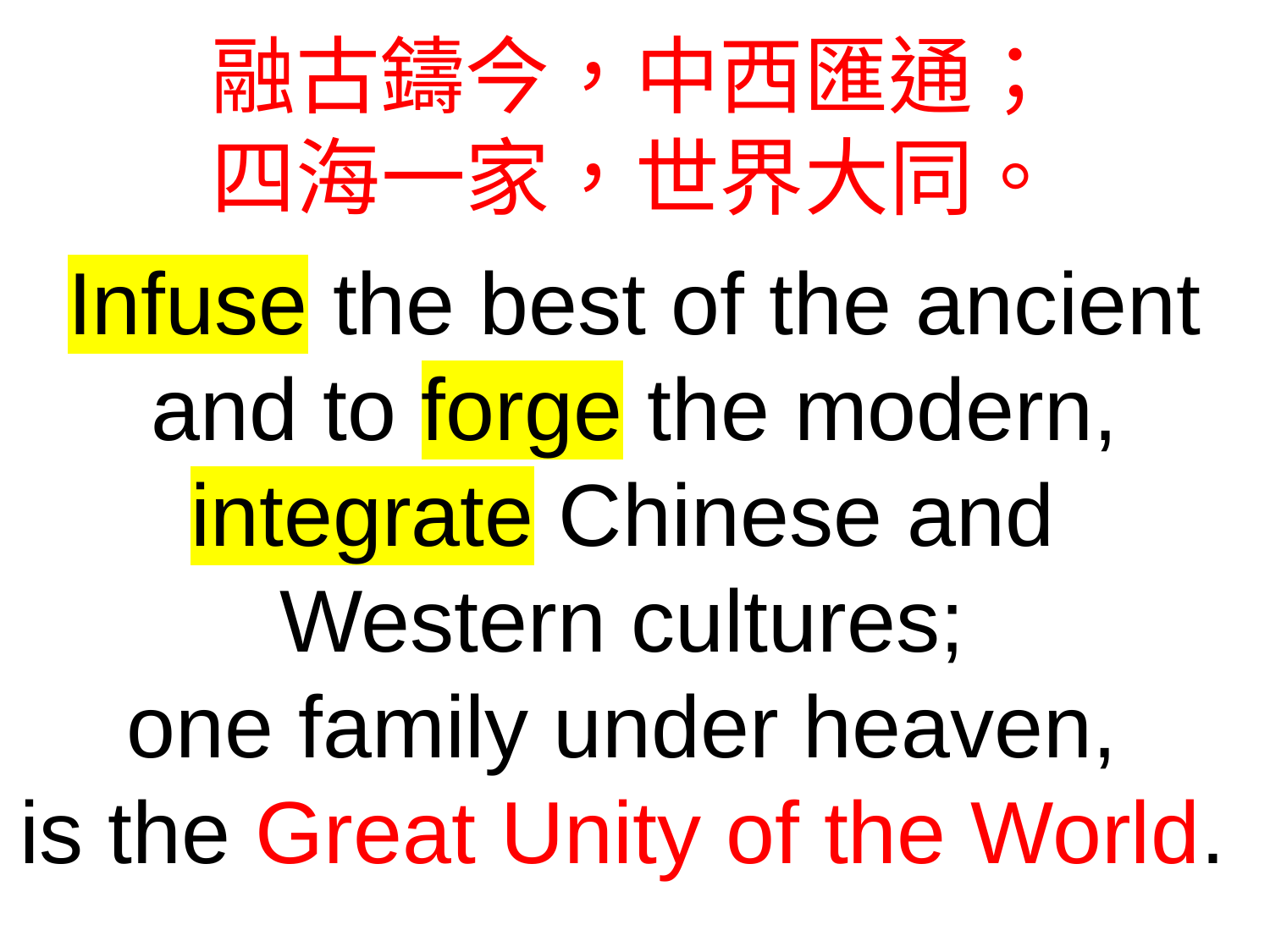

融古鑄今，中西匯通；
四海一家，世界大同。
Infuse the best of the ancient and to forge the modern, integrate Chinese and
Western cultures;
one family under heaven,
is the Great Unity of the World.